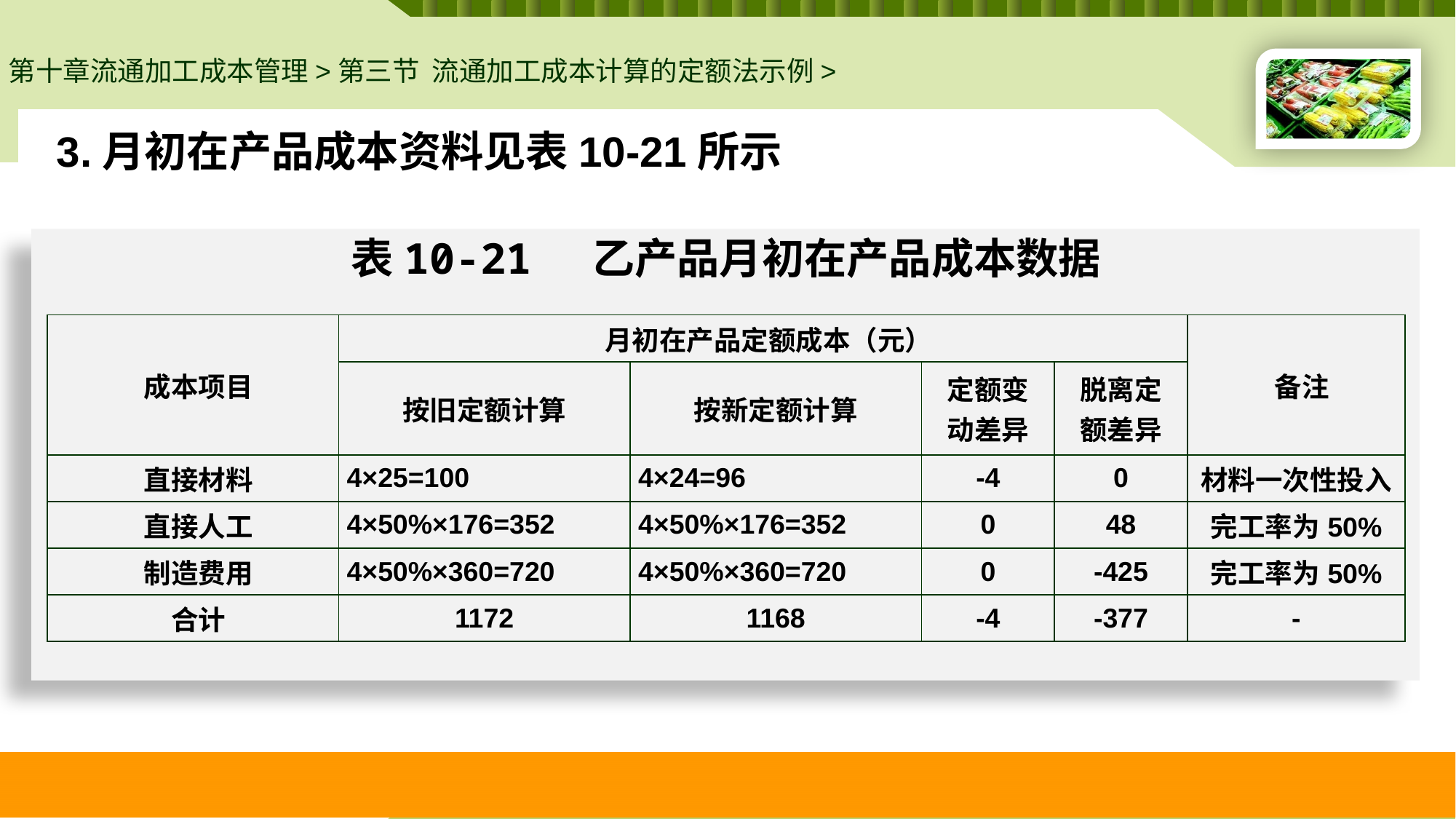

第十章流通加工成本管理>第三节  流通加工成本计算的定额法示例>
3.月初在产品成本资料见表10-21所示
# 表10-21  乙产品月初在产品成本数据

| 成本项目 | 月初在产品定额成本（元） |  |  |  | 备注 |
| --- | --- | --- | --- | --- | --- |
|  | 按旧定额计算 | 按新定额计算 | 定额变 动差异 | 脱离定 额差异 |  |
| 直接材料 | 4×25=100 | 4×24=96 | -4 | 0 | 材料一次性投入 |
| 直接人工 | 4×50%×176=352 | 4×50%×176=352 | 0 | 48 | 完工率为50% |
| 制造费用 | 4×50%×360=720 | 4×50%×360=720 | 0 | -425 | 完工率为50% |
| 合计 | 1172 | 1168 | -4 | -377 | - |